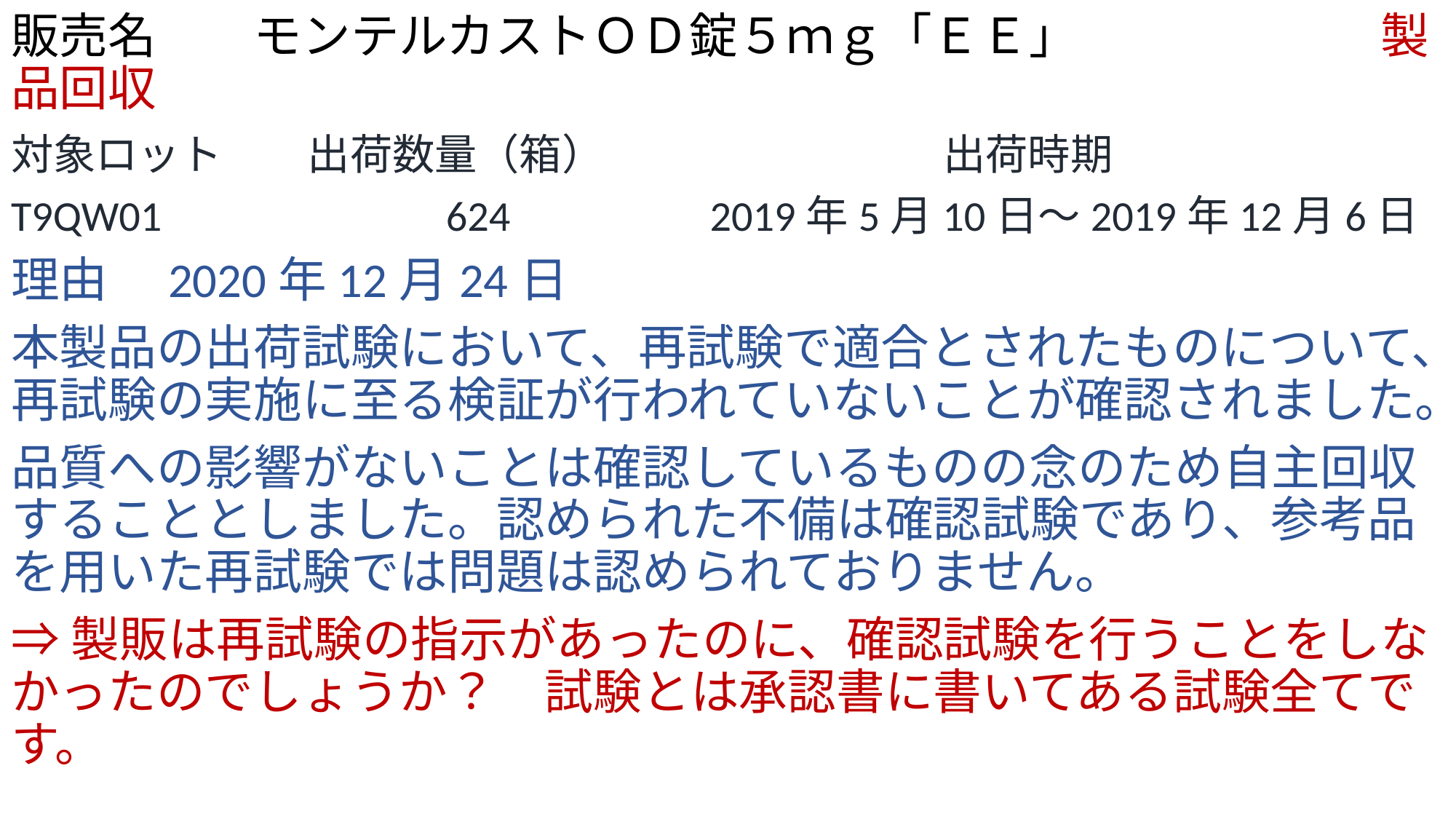

# 販売名　　モンテルカストＯＤ錠５ｍｇ「ＥＥ」 　　　　　　製品回収
対象ロット　　出荷数量（箱）　　　　　　　　出荷時期
T9QW01　　　　　 　624　　　　 2019年5月10日～2019年12月6日
理由　2020年12月24日
本製品の出荷試験において、再試験で適合とされたものについて、再試験の実施に至る検証が行われていないことが確認されました。
品質への影響がないことは確認しているものの念のため自主回収することとしました。認められた不備は確認試験であり、参考品を用いた再試験では問題は認められておりません。
⇒製販は再試験の指示があったのに、確認試験を行うことをしなかったのでしょうか？　試験とは承認書に書いてある試験全てです。